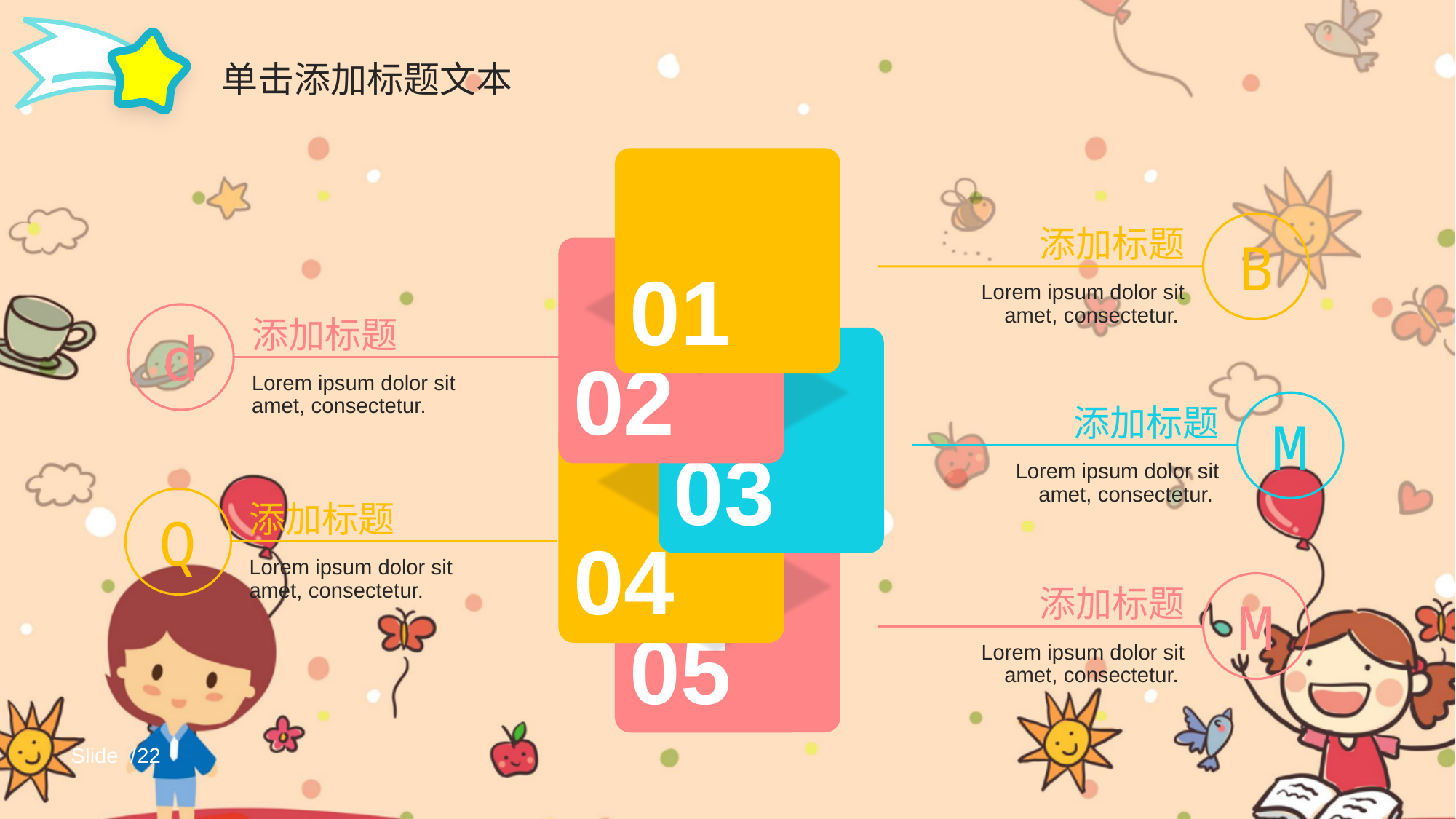

单击添加标题文本
01
B
添加标题
Lorem ipsum dolor sit amet, consectetur.

02
d
添加标题
Lorem ipsum dolor sit amet, consectetur.

03
M
添加标题
Lorem ipsum dolor sit amet, consectetur.

04
Q
添加标题
Lorem ipsum dolor sit amet, consectetur.
05

M
添加标题
Lorem ipsum dolor sit amet, consectetur.